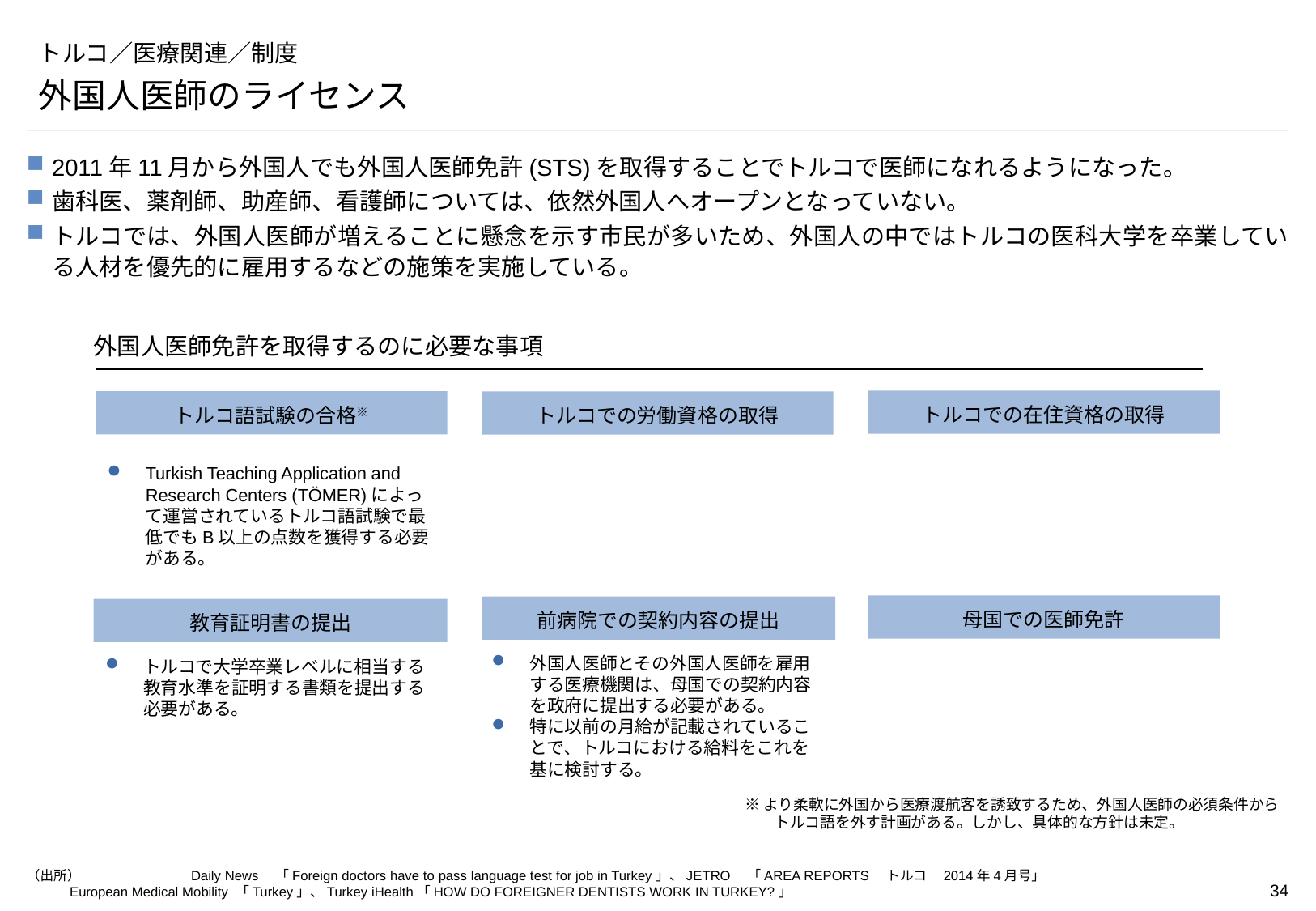

# トルコ／医療関連／制度
外国人医師のライセンス
2011年11月から外国人でも外国人医師免許(STS)を取得することでトルコで医師になれるようになった。
歯科医、薬剤師、助産師、看護師については、依然外国人へオープンとなっていない。
トルコでは、外国人医師が増えることに懸念を示す市民が多いため、外国人の中ではトルコの医科大学を卒業している人材を優先的に雇用するなどの施策を実施している。
外国人医師免許を取得するのに必要な事項
トルコでの在住資格の取得
トルコ語試験の合格※
トルコでの労働資格の取得
Turkish Teaching Application and Research Centers (TÖMER)によって運営されているトルコ語試験で最低でもB以上の点数を獲得する必要がある。
母国での医師免許
前病院での契約内容の提出
教育証明書の提出
外国人医師とその外国人医師を雇用する医療機関は、母国での契約内容を政府に提出する必要がある。
特に以前の月給が記載されていることで、トルコにおける給料をこれを基に検討する。
トルコで大学卒業レベルに相当する教育水準を証明する書類を提出する必要がある。
※より柔軟に外国から医療渡航客を誘致するため、外国人医師の必須条件から
　　トルコ語を外す計画がある。しかし、具体的な方針は未定。
（出所）	Daily News　「Foreign doctors have to pass language test for job in Turkey」、JETRO　「AREA REPORTS　トルコ　2014年4月号」
European Medical Mobility 「Turkey」、Turkey iHealth「HOW DO FOREIGNER DENTISTS WORK IN TURKEY?」